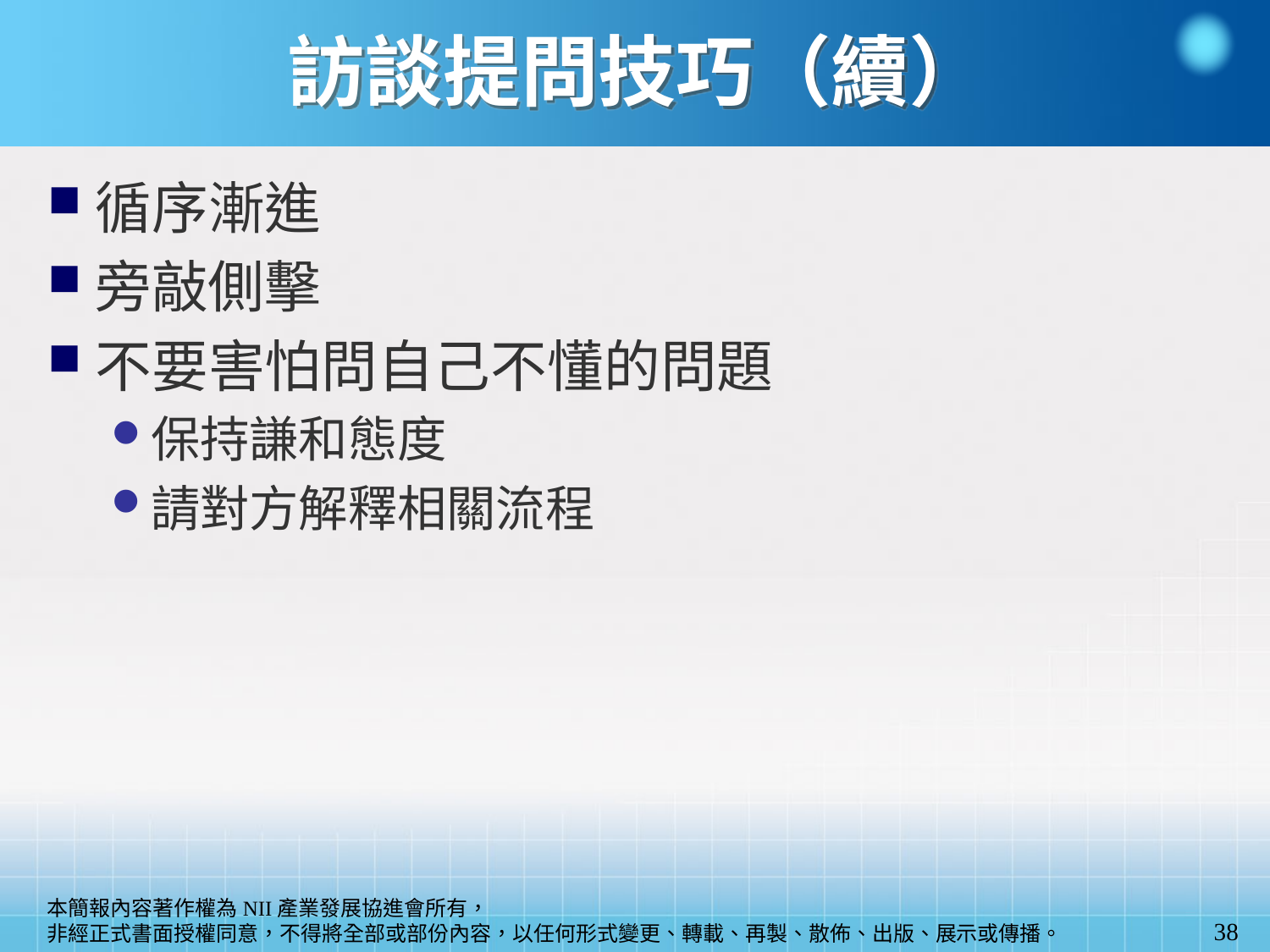

訪談提問技巧（續）
循序漸進
旁敲側擊
不要害怕問自己不懂的問題
保持謙和態度
請對方解釋相關流程
38